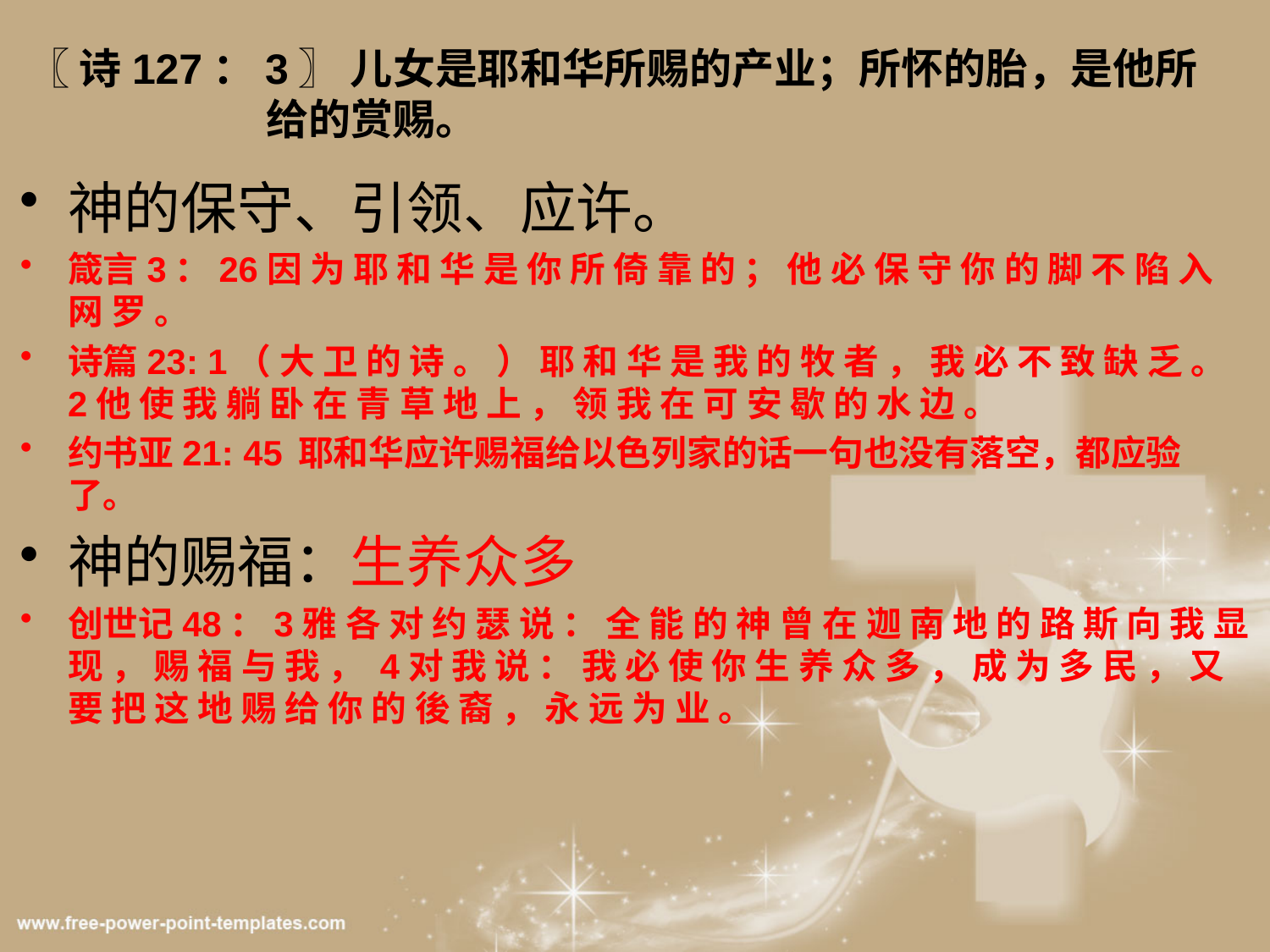

# 〖 诗127：3〗 儿女是耶和华所赐的产业；所怀的胎，是他所 给的赏赐。
神的保守、引领、应许。
箴言3：26因 为 耶 和 华 是 你 所 倚 靠 的 ； 他 必 保 守 你 的 脚 不 陷 入 网 罗 。
诗篇23: 1（ 大 卫 的 诗 。 ） 耶 和 华 是 我 的 牧 者 ， 我 必 不 致 缺 乏 。2他 使 我 躺 卧 在 青 草 地 上 ， 领 我 在 可 安 歇 的 水 边 。
约书亚21: 45 耶和华应许赐福给以色列家的话一句也没有落空，都应验了。
神的赐福：生养众多
创世记48：3雅 各 对 约 瑟 说 ： 全 能 的 神 曾 在 迦 南 地 的 路 斯 向 我 显 现 ， 赐 福 与 我 ， 4对 我 说 ： 我 必 使 你 生 养 众 多 ， 成 为 多 民 ， 又 要 把 这 地 赐 给 你 的 後 裔 ， 永 远 为 业 。